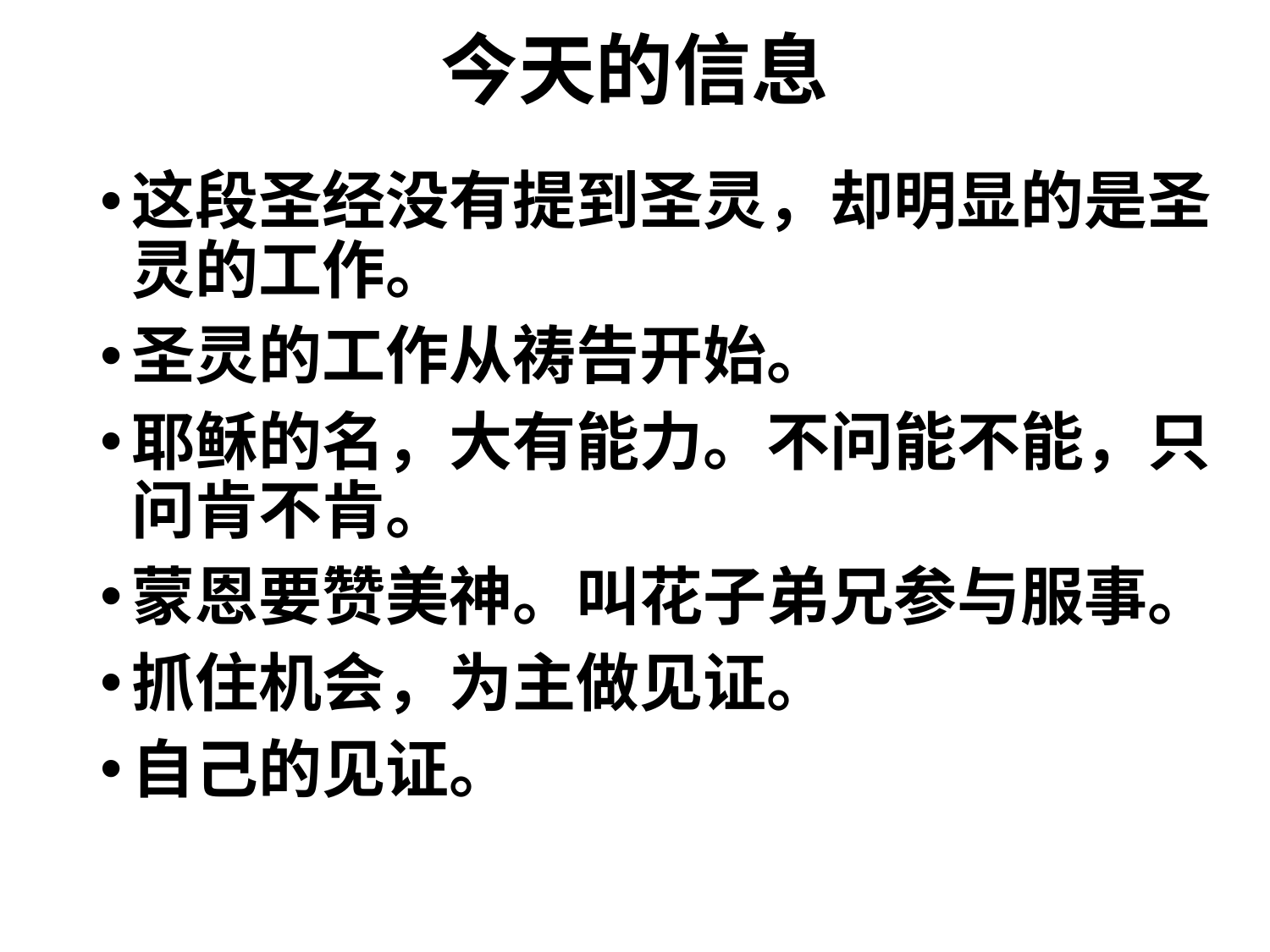

# 今天的信息
这段圣经没有提到圣灵，却明显的是圣灵的工作。
圣灵的工作从祷告开始。
耶稣的名，大有能力。不问能不能，只问肯不肯。
蒙恩要赞美神。叫花子弟兄参与服事。
抓住机会，为主做见证。
自己的见证。